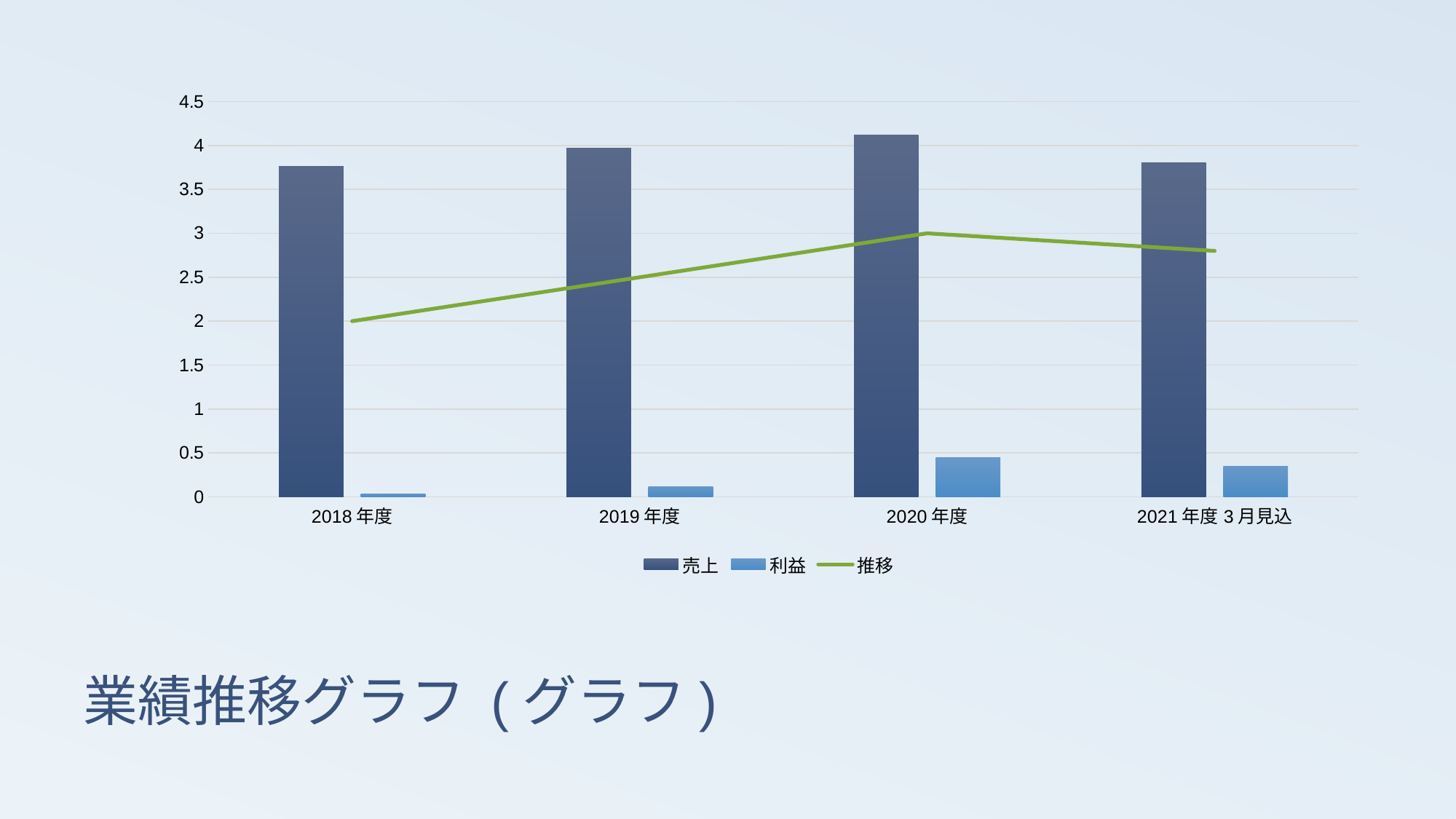

### Chart

| Category | 売上 | 利益 | 推移 |
|---|---|---|---|
| 2018年度 | 3.76257769 | 0.03350225 | 2.0 |
| 2019年度 | 3.972109 | 0.1180327 | 2.5 |
| 2020年度 | 4.11765334 | 0.4473612 | 3.0 |
| 2021年度3月見込 | 3.8 | 0.35 | 2.8 |
# 業績推移グラフ (グラフ)